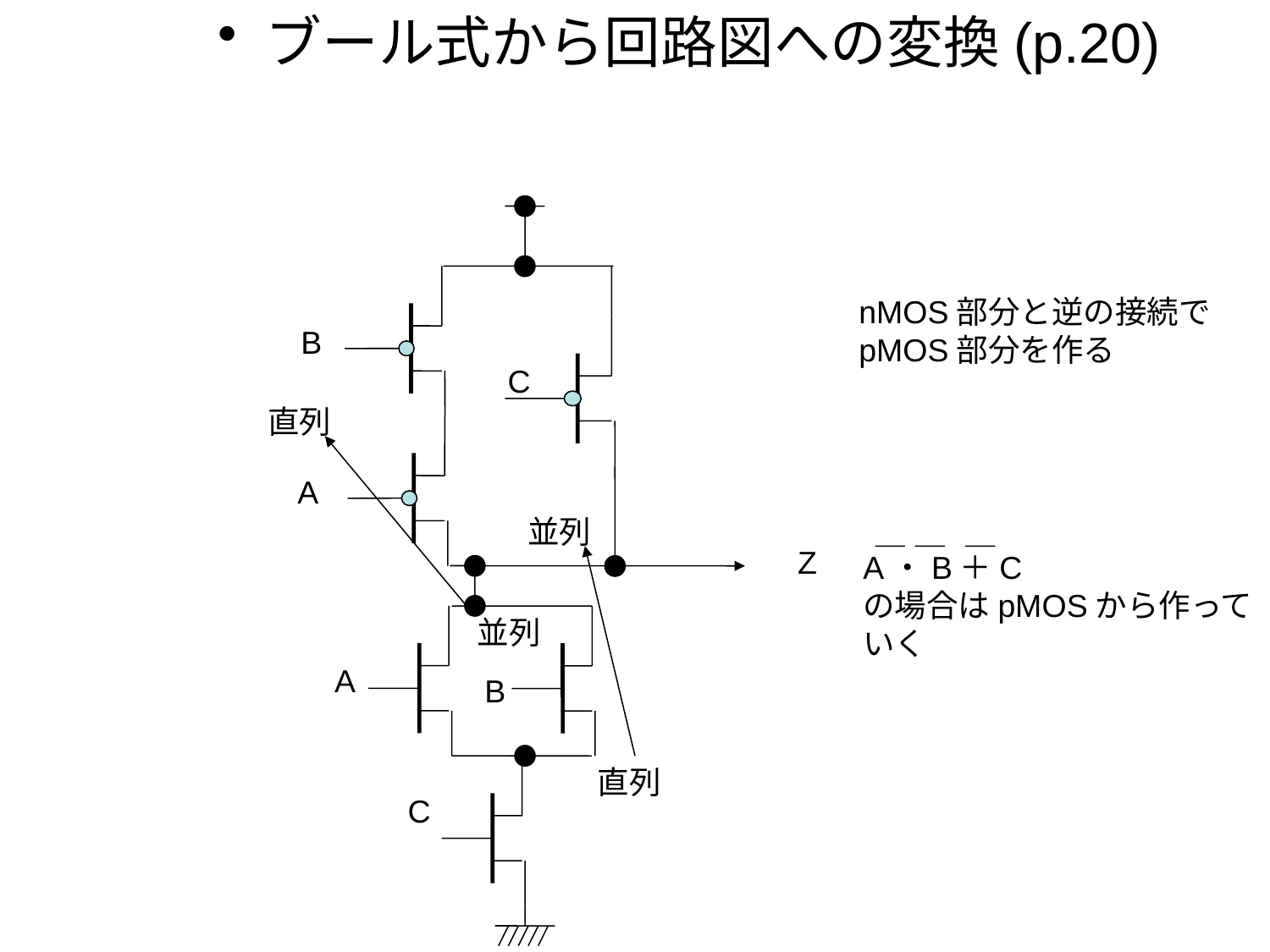

ブール式から回路図への変換(p.20)

nMOS部分と逆の接続で
pMOS部分を作る
B

C
直列

A・B＋C
の場合はpMOSから作って
いく
A

並列
Z

並列

A
B

直列
C